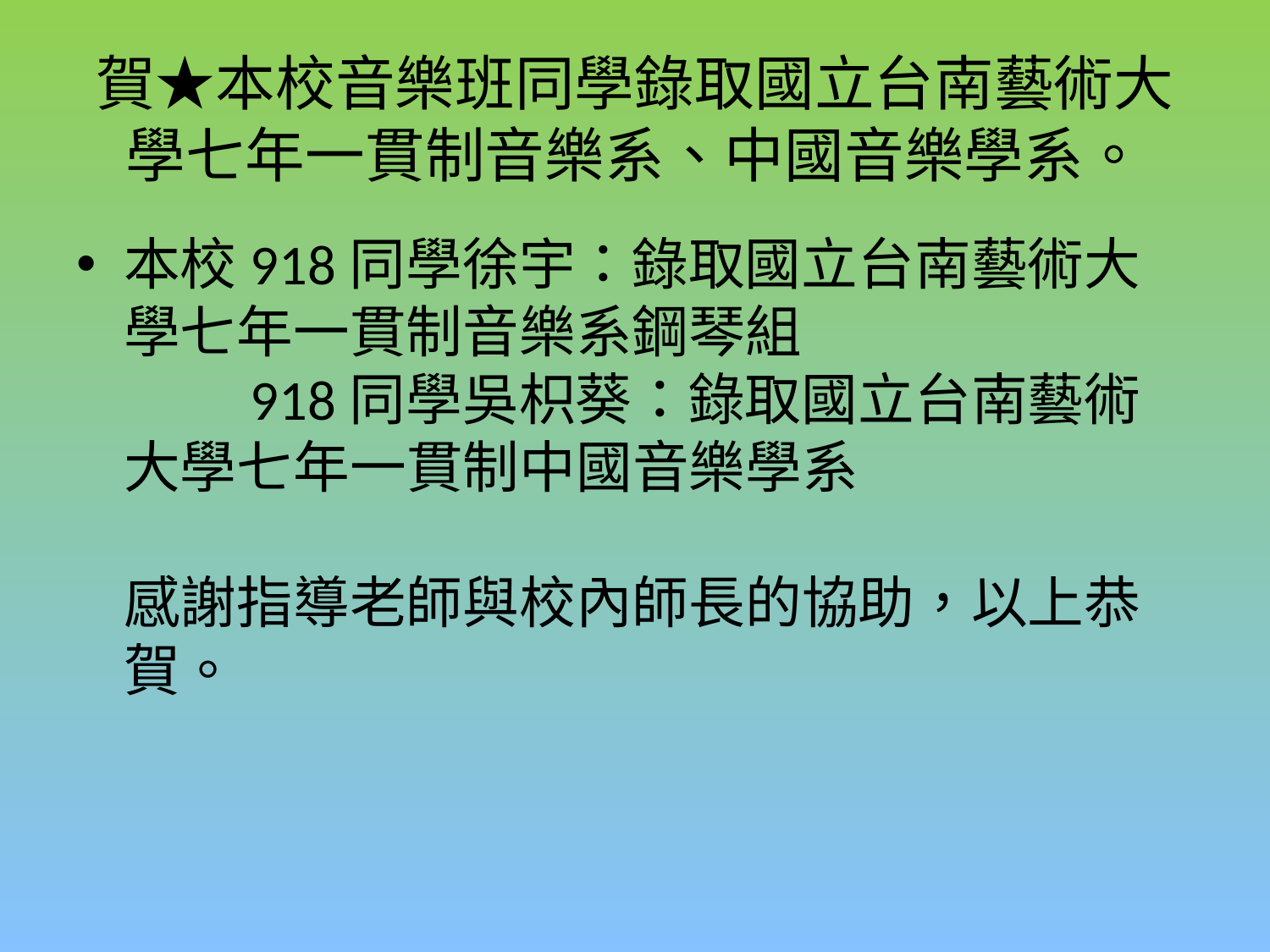

# 賀★本校音樂班同學錄取國立台南藝術大學七年一貫制音樂系、中國音樂學系。
本校918同學徐宇：錄取國立台南藝術大學七年一貫制音樂系鋼琴組
　　918同學吳枳葵：錄取國立台南藝術大學七年一貫制中國音樂學系
感謝指導老師與校內師長的協助，以上恭賀。